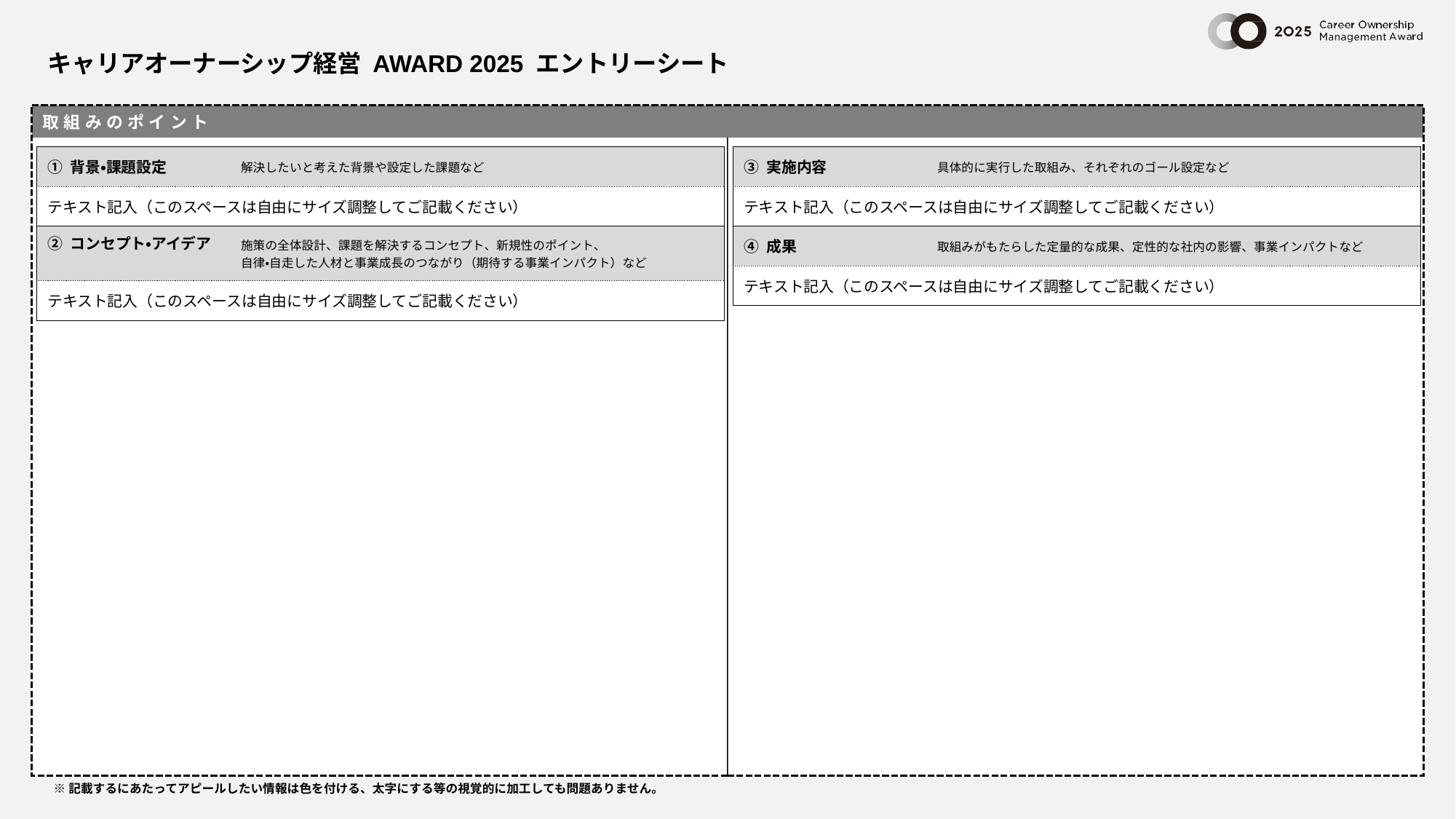

キャリアオーナーシップ経営 AWARD 2025 エントリーシート
| ① 背景・課題設定 | 解決したいと考えた背景や設定した課題など |
| --- | --- |
| テキスト記入（このスペースは自由にサイズ調整してご記載ください） |  |
| ② コンセプト・アイデア | 施策の全体設計、課題を解決するコンセプト、新規性のポイント、 自律・自走した人材と事業成長のつながり（期待する事業インパクト）など |
| テキスト記入（このスペースは自由にサイズ調整してご記載ください） |  |
| ③ 実施内容 | 具体的に実行した取組み、それぞれのゴール設定など |
| --- | --- |
| テキスト記入（このスペースは自由にサイズ調整してご記載ください） |  |
| ④ 成果 | 取組みがもたらした定量的な成果、定性的な社内の影響、事業インパクトなど |
| テキスト記入（このスペースは自由にサイズ調整してご記載ください） |  |
※記載するにあたってアピールしたい情報は色を付ける、太字にする等の視覚的に加工しても問題ありません。